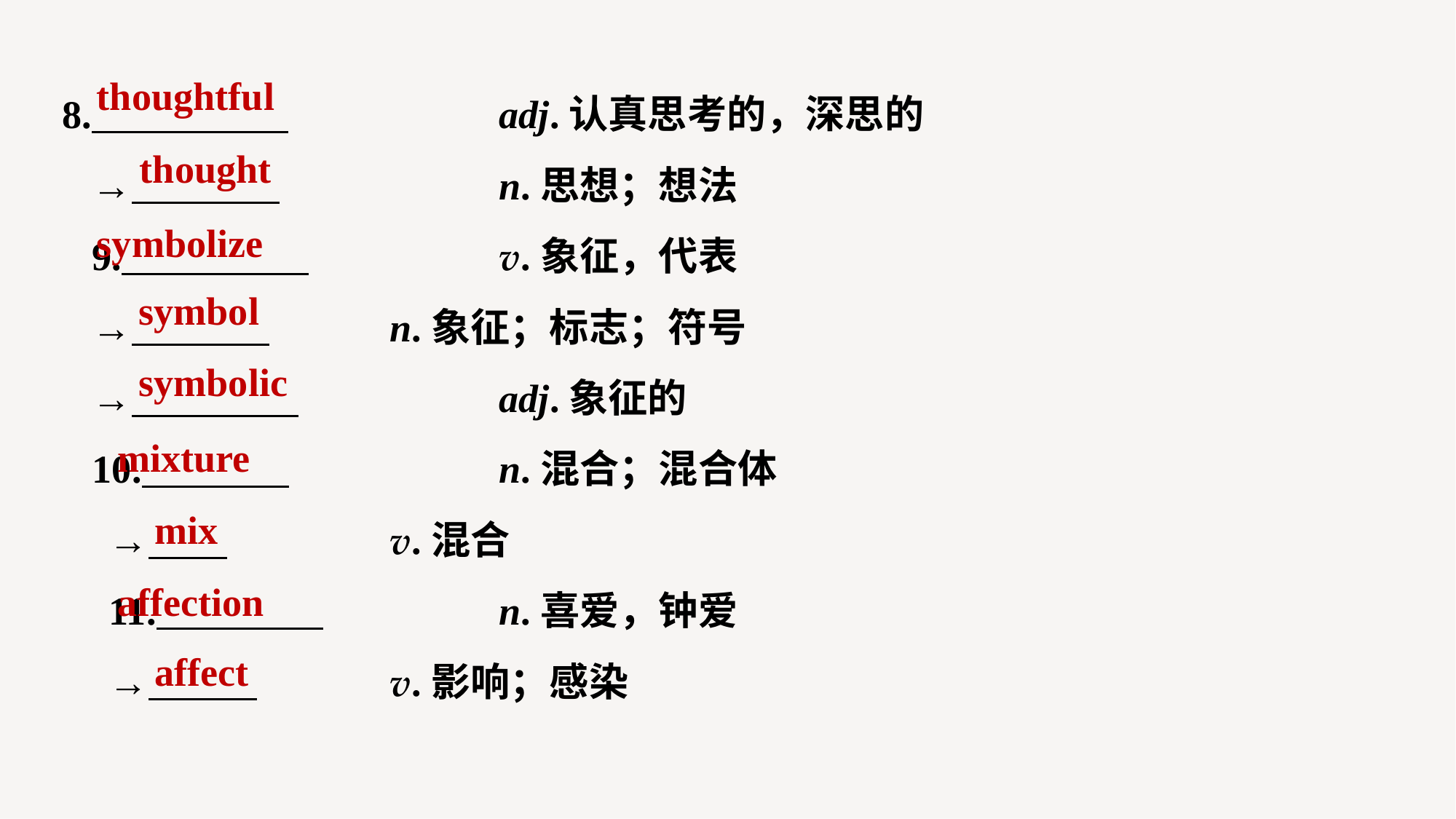

8.                     		adj.认真思考的，深思的
→                		n.思想；想法
9.                    		v.象征，代表
→               		n.象征；标志；符号
→                  		adj.象征的
10.                		n.混合；混合体
→         		v.混合
11.                  		n.喜爱，钟爱
→            		v.影响；感染
thoughtful
thought
symbolize
symbol
symbolic
mixture
mix
affection
affect